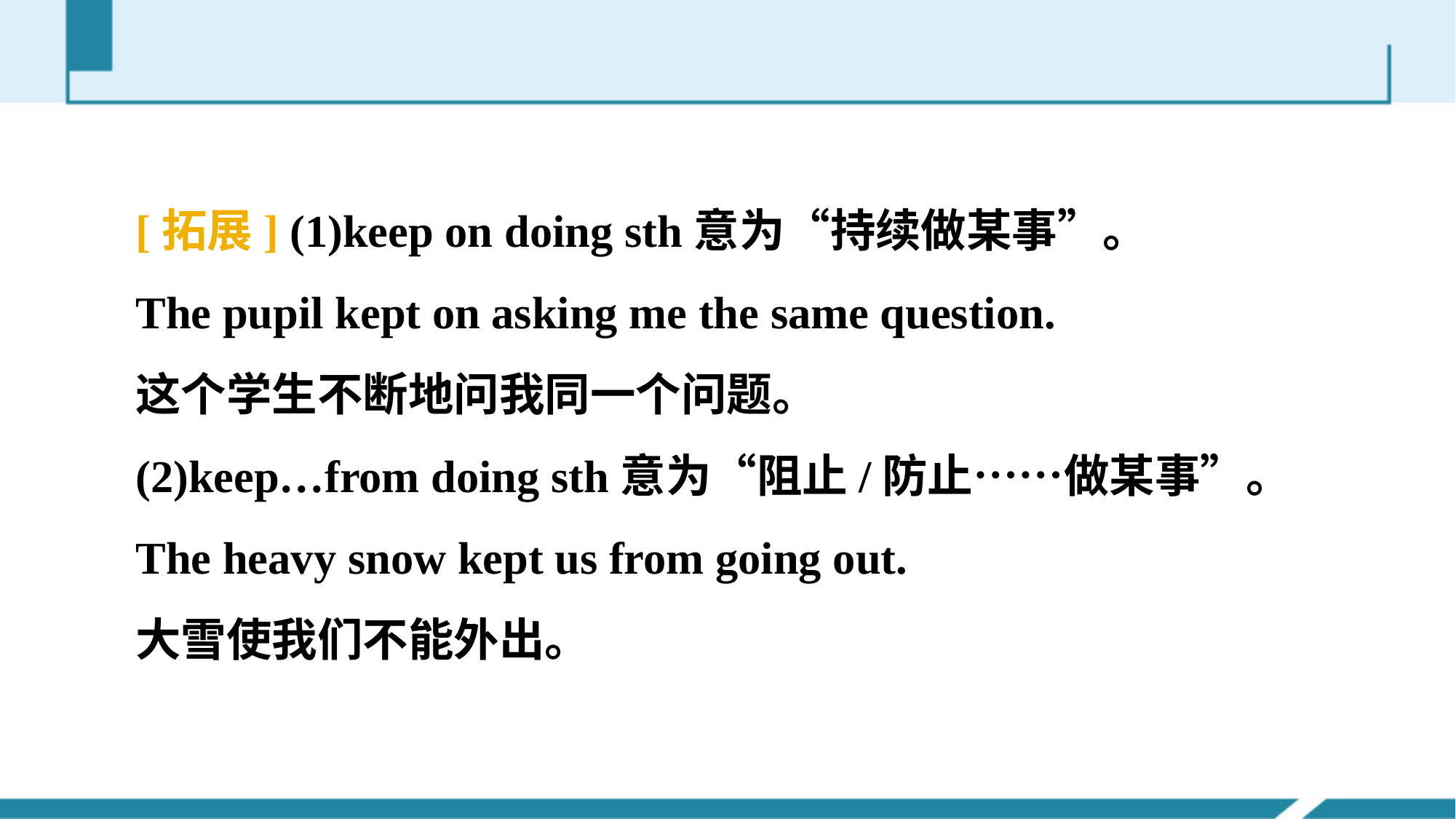

[拓展] (1)keep on doing sth意为“持续做某事”。
The pupil kept on asking me the same question.
这个学生不断地问我同一个问题。
(2)keep…from doing sth意为“阻止/防止……做某事”。
The heavy snow kept us from going out.
大雪使我们不能外出。